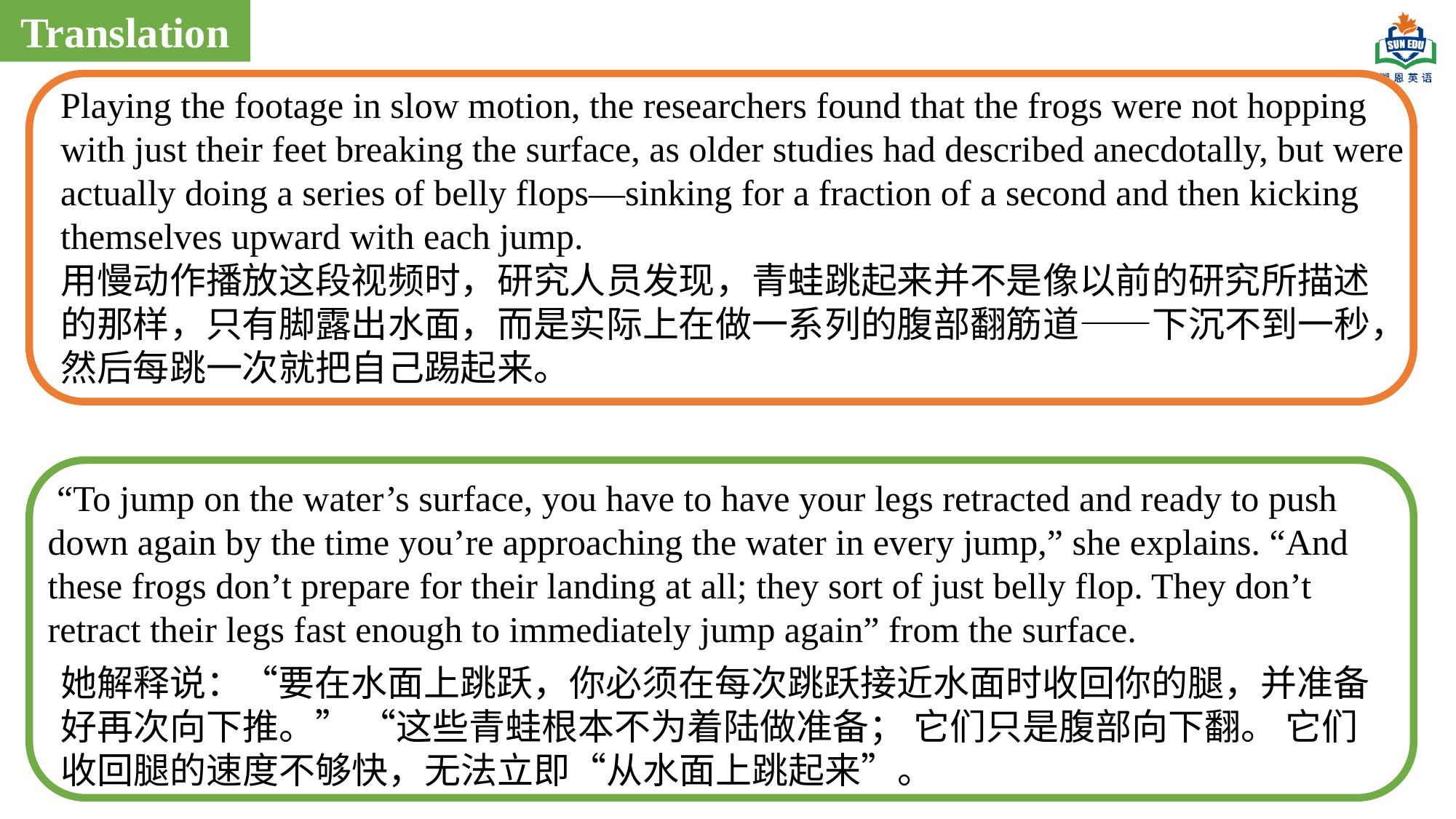

Translation

Playing the footage in slow motion, the researchers found that the frogs were not hopping with just their feet breaking the surface, as older studies had described anecdotally, but were actually doing a series of belly flops—sinking for a fraction of a second and then kicking themselves upward with each jump.

用慢动作播放这段视频时，研究人员发现，青蛙跳起来并不是像以前的研究所描述的那样，只有脚露出水面，而是实际上在做一系列的腹部翻筋道——下沉不到一秒，然后每跳一次就把自己踢起来。

 “To jump on the water’s surface, you have to have your legs retracted and ready to push down again by the time you’re approaching the water in every jump,” she explains. “And these frogs don’t prepare for their landing at all; they sort of just belly flop. They don’t retract their legs fast enough to immediately jump again” from the surface.

她解释说：“要在水面上跳跃，你必须在每次跳跃接近水面时收回你的腿，并准备好再次向下推。” “这些青蛙根本不为着陆做准备； 它们只是腹部向下翻。 它们收回腿的速度不够快，无法立即“从水面上跳起来”。